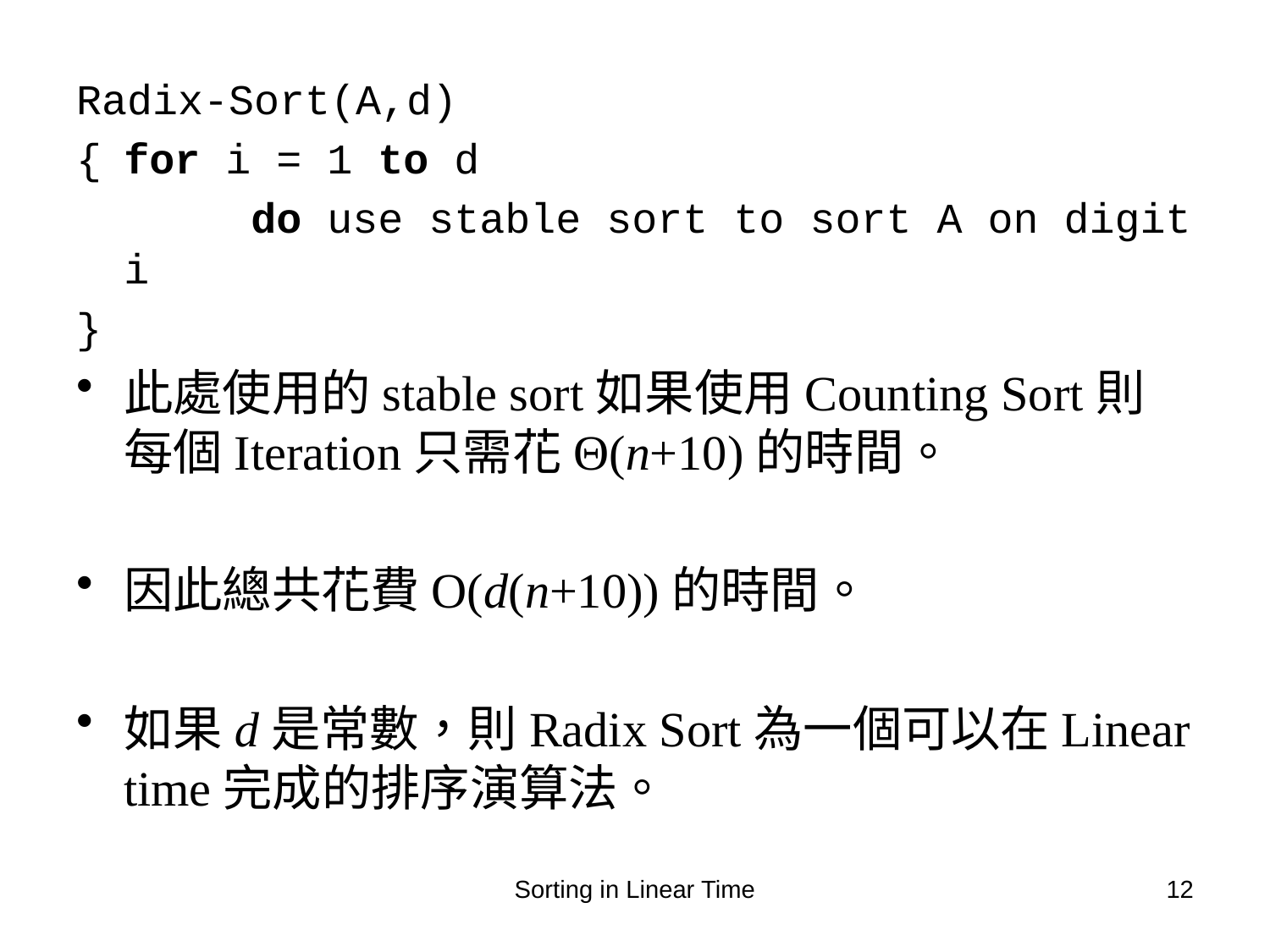

Radix-Sort(A,d)
{	for i = 1 to d
		do use stable sort to sort A on digit i
}
此處使用的stable sort如果使用Counting Sort則每個Iteration只需花Θ(n+10)的時間。

因此總共花費O(d(n+10))的時間。

如果d是常數，則Radix Sort為一個可以在Linear time完成的排序演算法。
Sorting in Linear Time
12